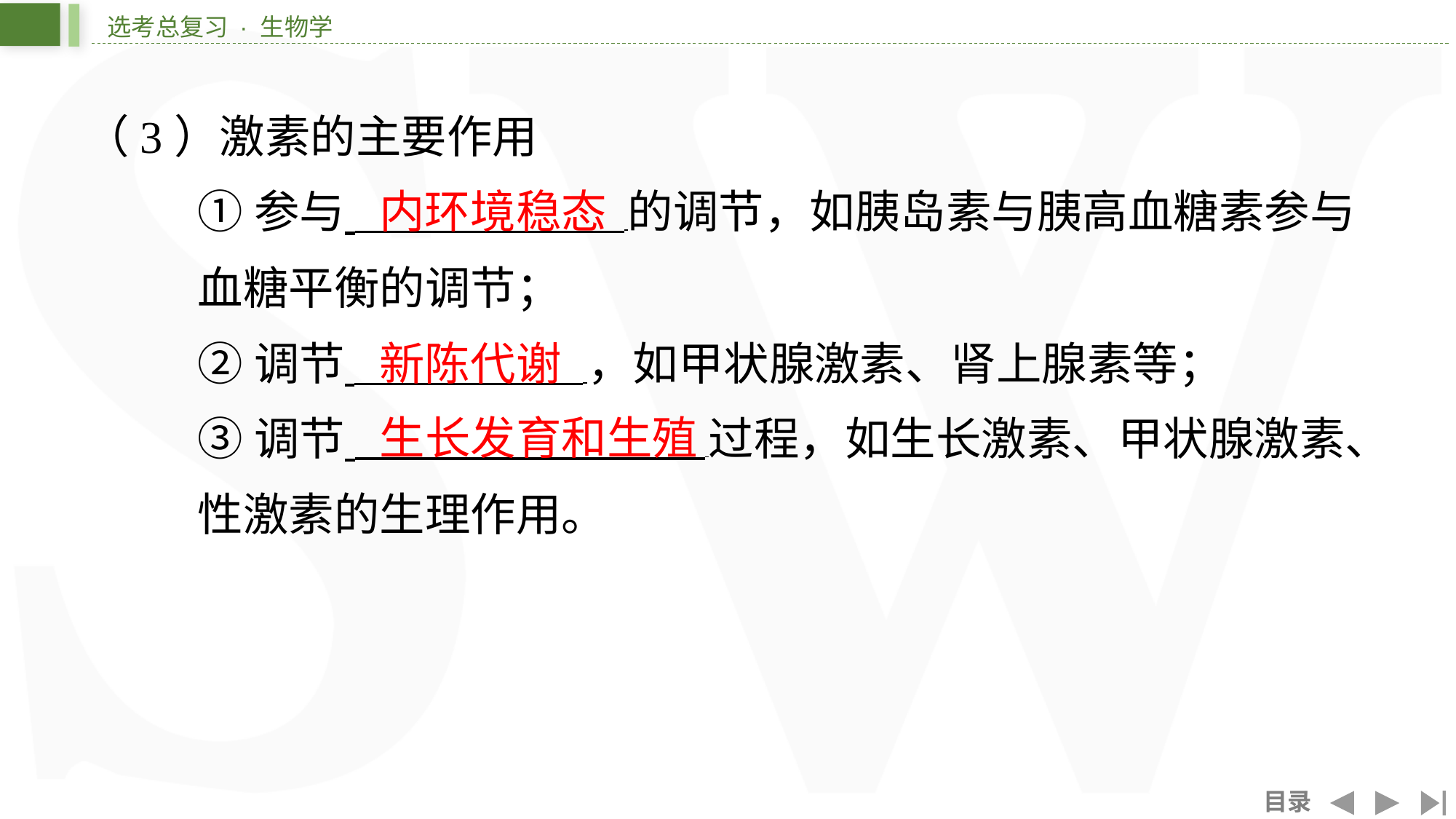

（3）激素的主要作用
内环境稳态
①参与                                          ⁠的调节，如胰岛素与胰高血糖素参与
血糖平衡的调节；
新陈代谢
②调节                                    ⁠，如甲状腺激素、肾上腺素等；
生长发育和生殖
③调节                                                      ⁠过程，如生长激素、甲状腺激素、性激素的生理作用。